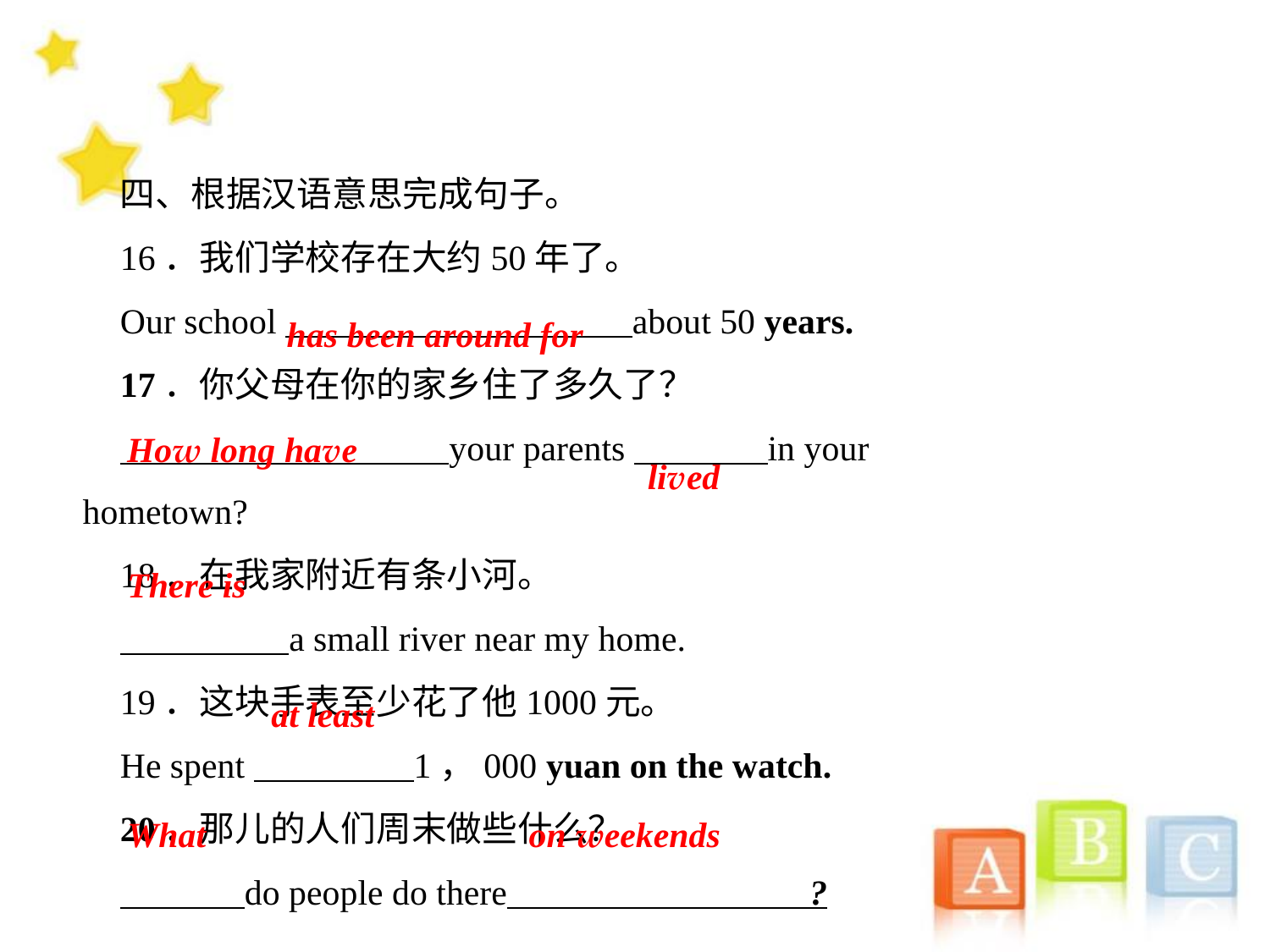

四、根据汉语意思完成句子。
16．我们学校存在大约50年了。
Our school                                        about 50 years.
17．你父母在你的家乡住了多久了？
                                     your parents                in your hometown?
18．在我家附近有条小河。
                   a small river near my home.
19．这块手表至少花了他1000元。
He spent                   1，000 yuan on the watch.
20．那儿的人们周末做些什么？
              do people do there                                  ?
has been around for
How long have
lived
There is
at least
What
on weekends